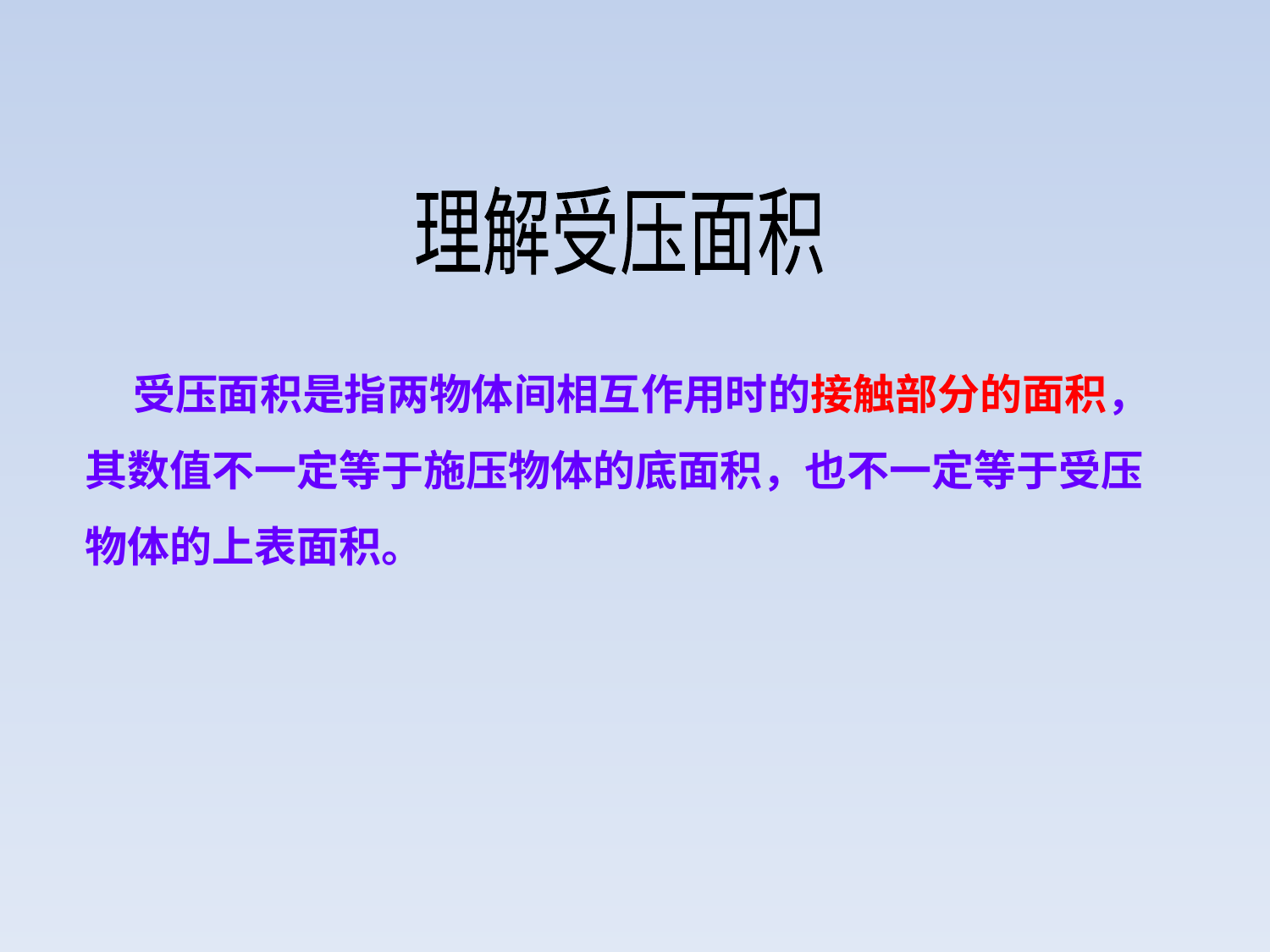

理解受压面积
    受压面积是指两物体间相互作用时的接触部分的面积，其数值不一定等于施压物体的底面积，也不一定等于受压物体的上表面积。